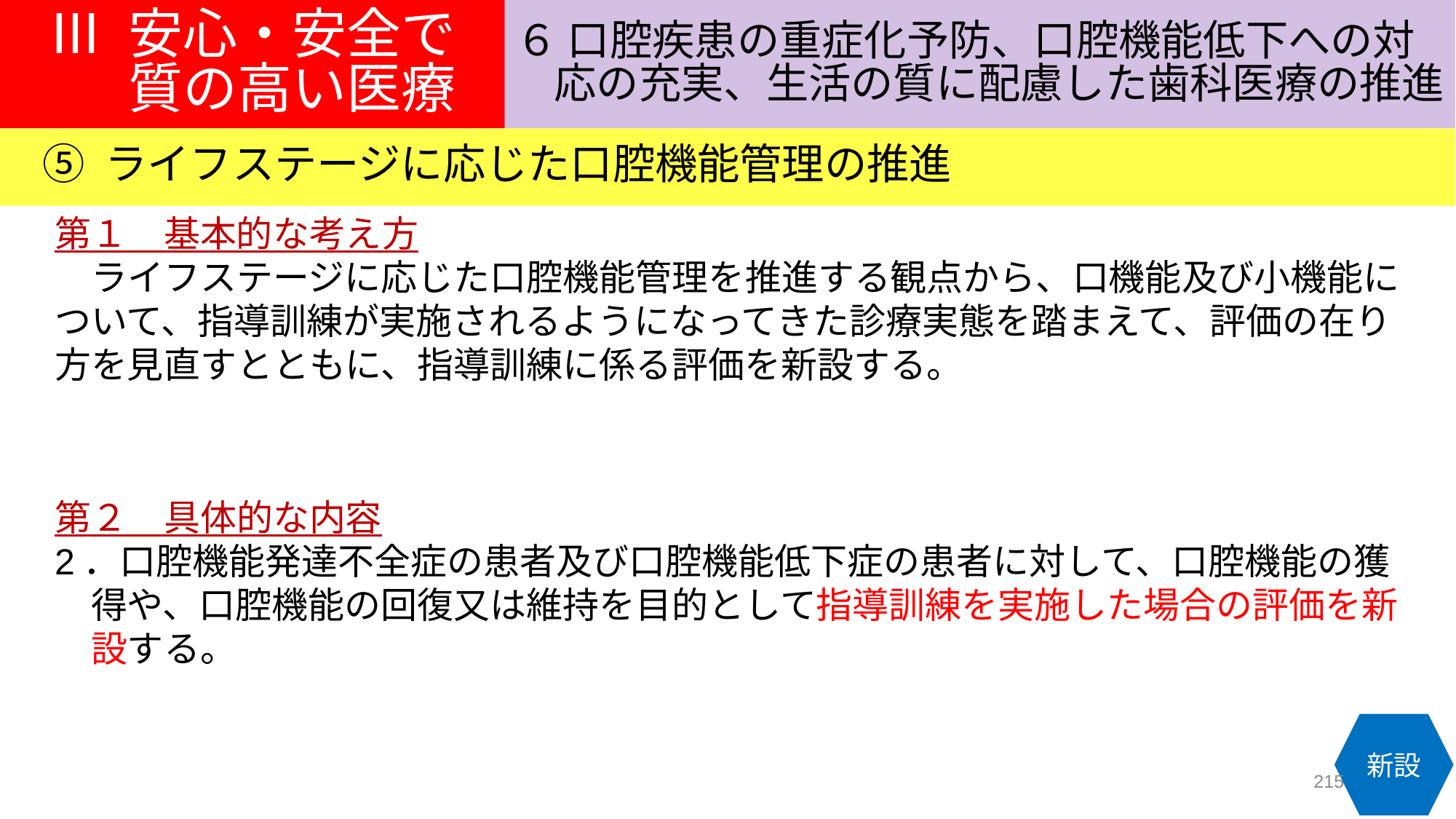

Ⅲ 安心・安全で
質の高い医療
６ 口腔疾患の重症化予防、口腔機能低下への対
応の充実、生活の質に配慮した歯科医療の推進
⑤ ライフステージに応じた口腔機能管理の推進
第１　基本的な考え方
　ライフステージに応じた口腔機能管理を推進する観点から、口機能及び小機能について、指導訓練が実施されるようになってきた診療実態を踏まえて、評価の在り方を見直すとともに、指導訓練に係る評価を新設する。

第２　具体的な内容
2．口腔機能発達不全症の患者及び口腔機能低下症の患者に対して、口腔機能の獲
　得や、口腔機能の回復又は維持を目的として指導訓練を実施した場合の評価を新
　設する。

新設
215